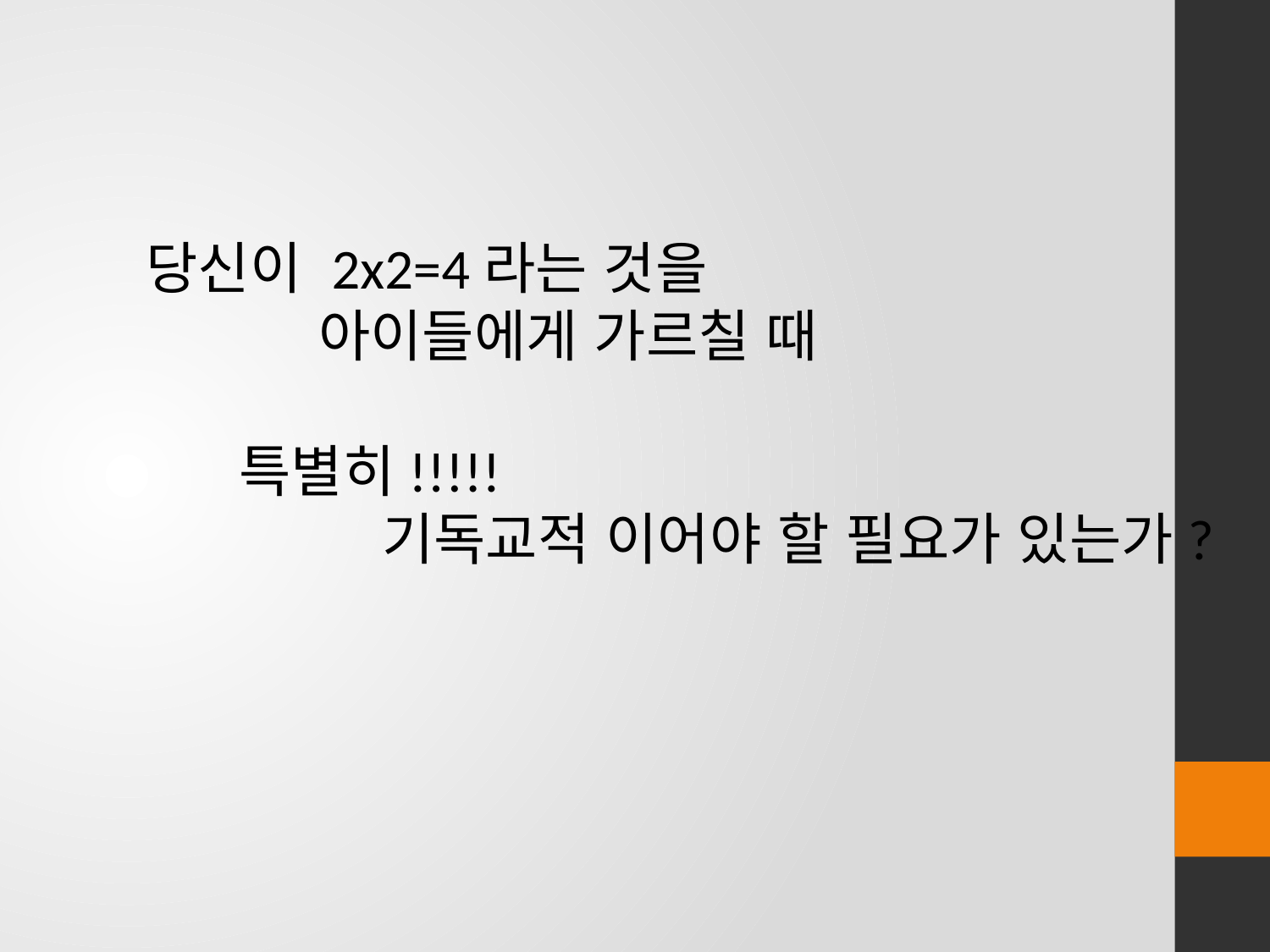

당신이 2x2=4라는 것을
          아이들에게 가르칠 때

     특별히!!!!!
              기독교적 이어야 할 필요가 있는가?